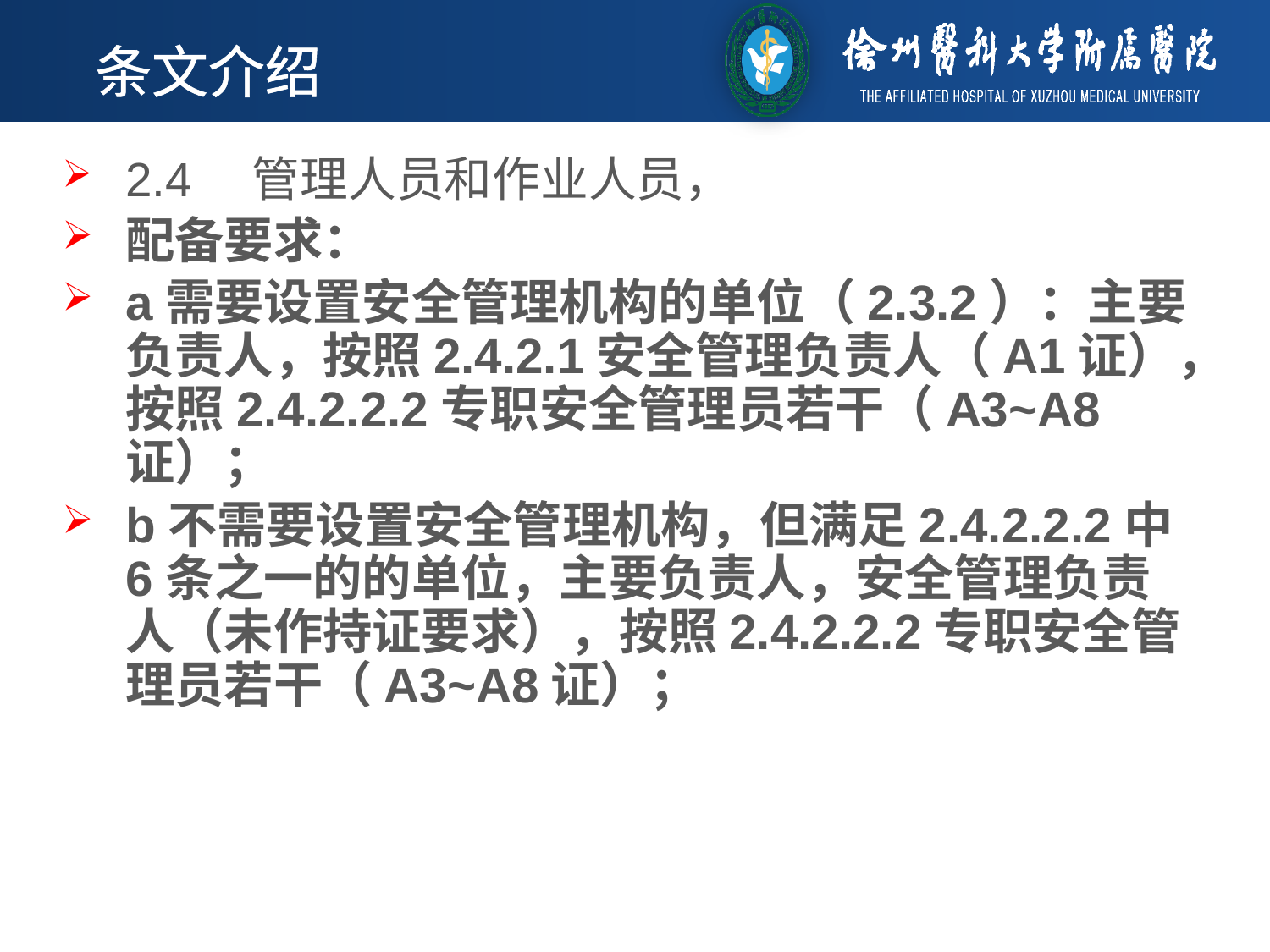

条文介绍

2.4　管理人员和作业人员，
配备要求：
a需要设置安全管理机构的单位（2.3.2）：主要负责人，按照2.4.2.1安全管理负责人（A1证），按照2.4.2.2.2专职安全管理员若干（A3~A8证）；
b不需要设置安全管理机构，但满足2.4.2.2.2中6条之一的的单位，主要负责人，安全管理负责人（未作持证要求），按照2.4.2.2.2专职安全管理员若干（A3~A8证）；